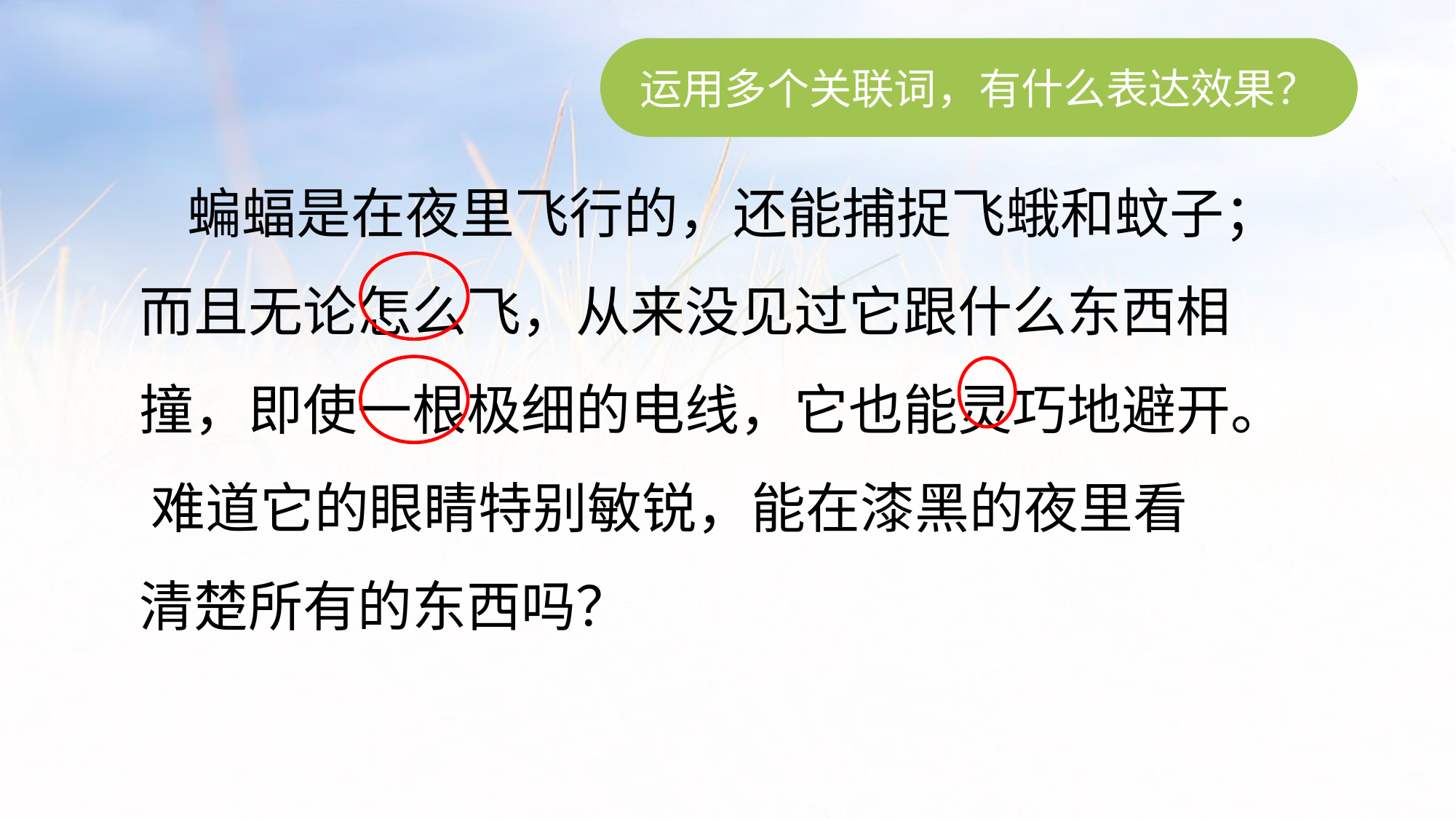

运用多个关联词，有什么表达效果？
    蝙蝠是在夜里飞行的，还能捕捉飞蛾和蚊子；而且无论怎么飞，从来没见过它跟什么东西相撞，即使一根极细的电线，它也能灵巧地避开。 难道它的眼睛特别敏锐，能在漆黑的夜里看清楚所有的东西吗？